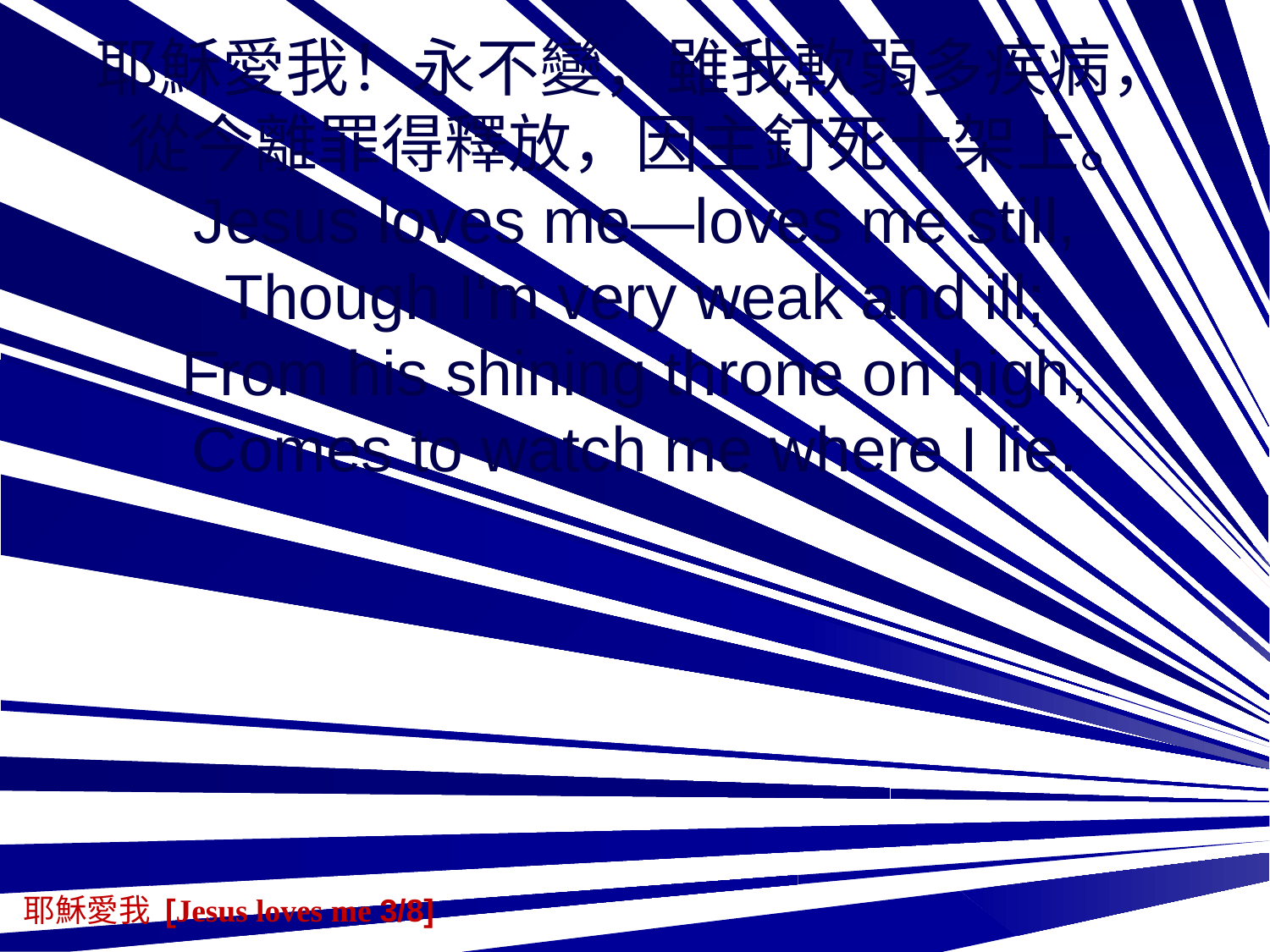

耶穌愛我！永不變，雖我軟弱多疾病，
從今離罪得釋放，因主釘死十架上。
Jesus loves me—loves me still,
Though I'm very weak and ill;
From his shining throne on high,
Comes to watch me where I lie.
耶穌愛我 [Jesus loves me 3/8]